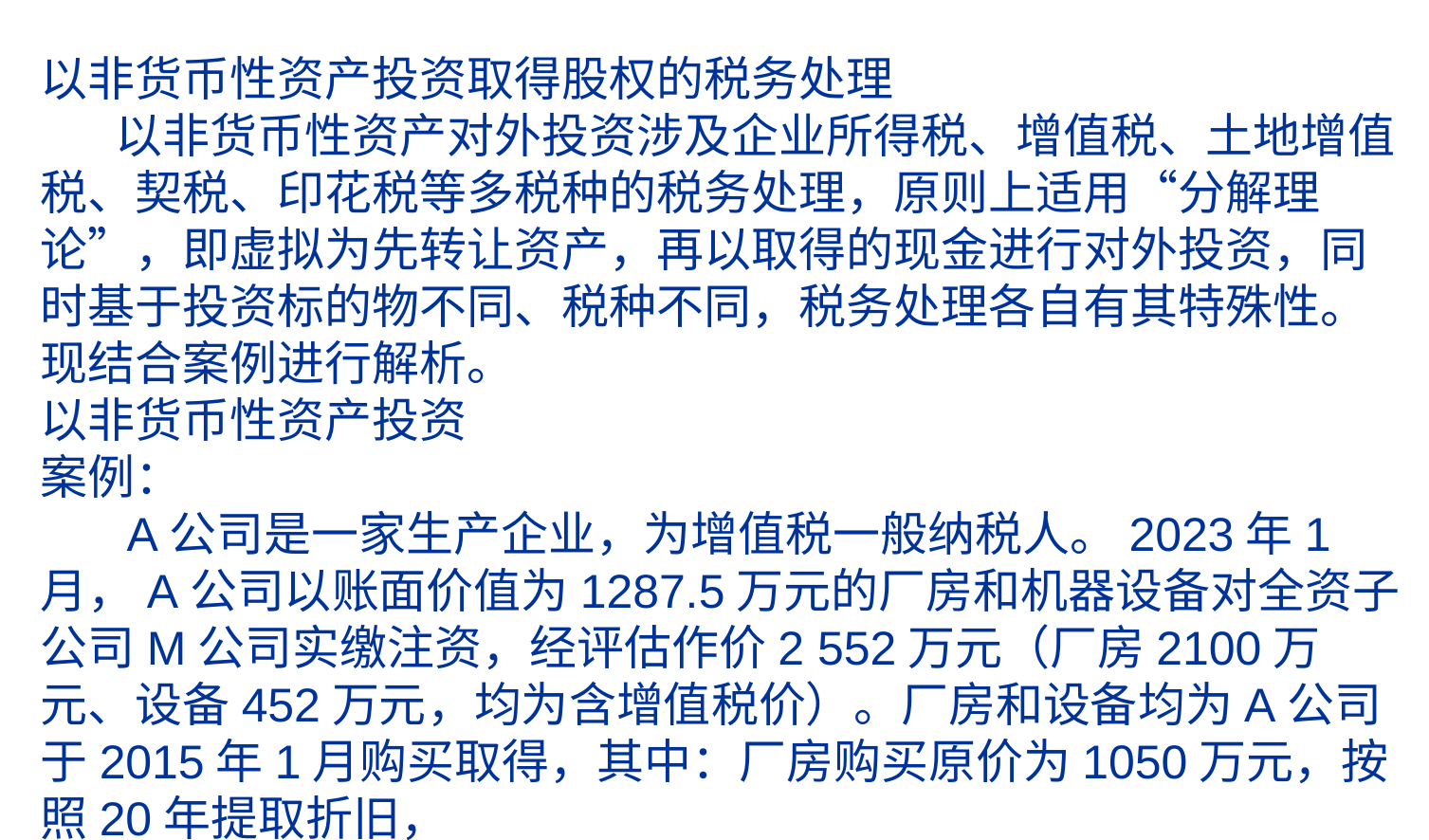

# 以非货币性资产投资取得股权的税务处理 以非货币性资产对外投资涉及企业所得税、增值税、土地增值税、契税、印花税等多税种的税务处理，原则上适用“分解理论”，即虚拟为先转让资产，再以取得的现金进行对外投资，同时基于投资标的物不同、税种不同，税务处理各自有其特殊性。现结合案例进行解析。 以非货币性资产投资 案例： A公司是一家生产企业，为增值税一般纳税人。2023年1月，A公司以账面价值为1287.5万元的厂房和机器设备对全资子公司M公司实缴注资，经评估作价2 552万元（厂房2100万元、设备452万元，均为含增值税价）。厂房和设备均为A公司于2015年1月购买取得，其中：厂房购买原价为1050万元，按照20年提取折旧，